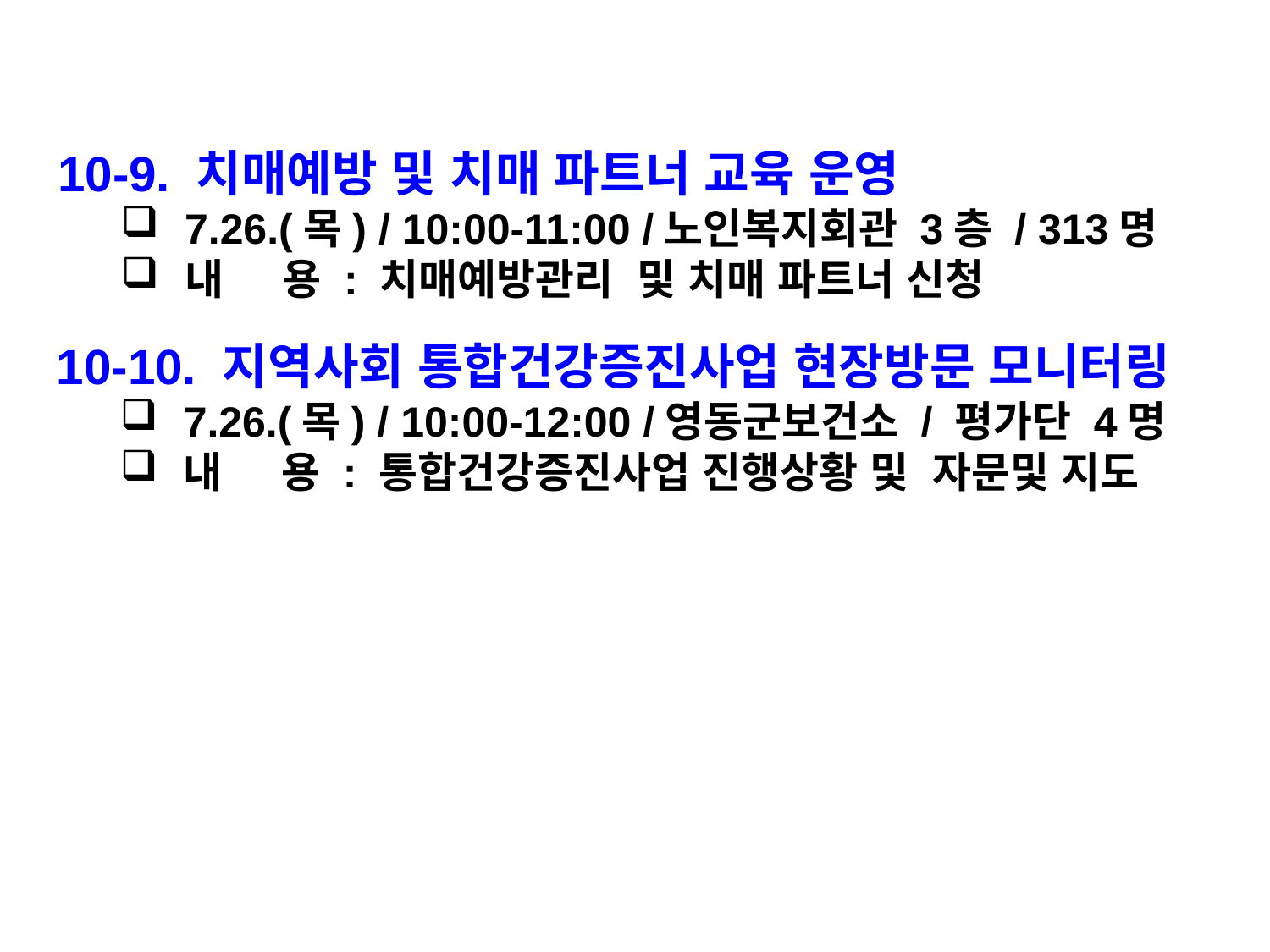

10-9. 치매예방 및 치매 파트너 교육 운영
7.26.(목) / 10:00-11:00 /노인복지회관 3층 / 313명
내     용 : 치매예방관리  및 치매 파트너 신청

10-10. 지역사회 통합건강증진사업 현장방문 모니터링
7.26.(목) / 10:00-12:00 /영동군보건소 / 평가단 4명
내     용 : 통합건강증진사업 진행상황 및  자문및 지도